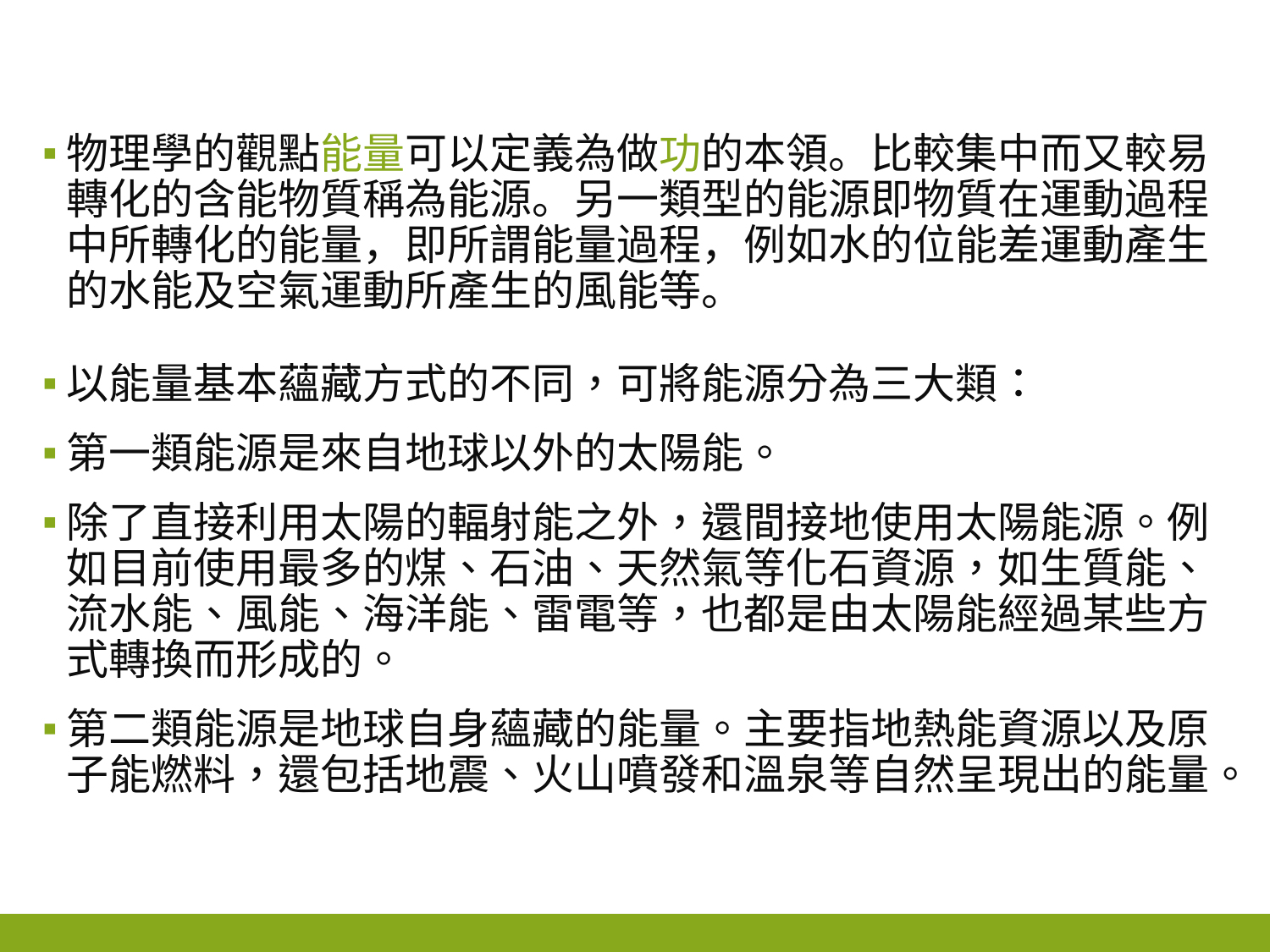

#
物理學的觀點能量可以定義為做功的本領。比較集中而又較易轉化的含能物質稱為能源。另一類型的能源即物質在運動過程中所轉化的能量，即所謂能量過程，例如水的位能差運動產生的水能及空氣運動所產生的風能等。
以能量基本蘊藏方式的不同，可將能源分為三大類：
第一類能源是來自地球以外的太陽能。
除了直接利用太陽的輻射能之外，還間接地使用太陽能源。例如目前使用最多的煤、石油、天然氣等化石資源，如生質能、流水能、風能、海洋能、雷電等，也都是由太陽能經過某些方式轉換而形成的。
第二類能源是地球自身蘊藏的能量。主要指地熱能資源以及原子能燃料，還包括地震、火山噴發和溫泉等自然呈現出的能量。